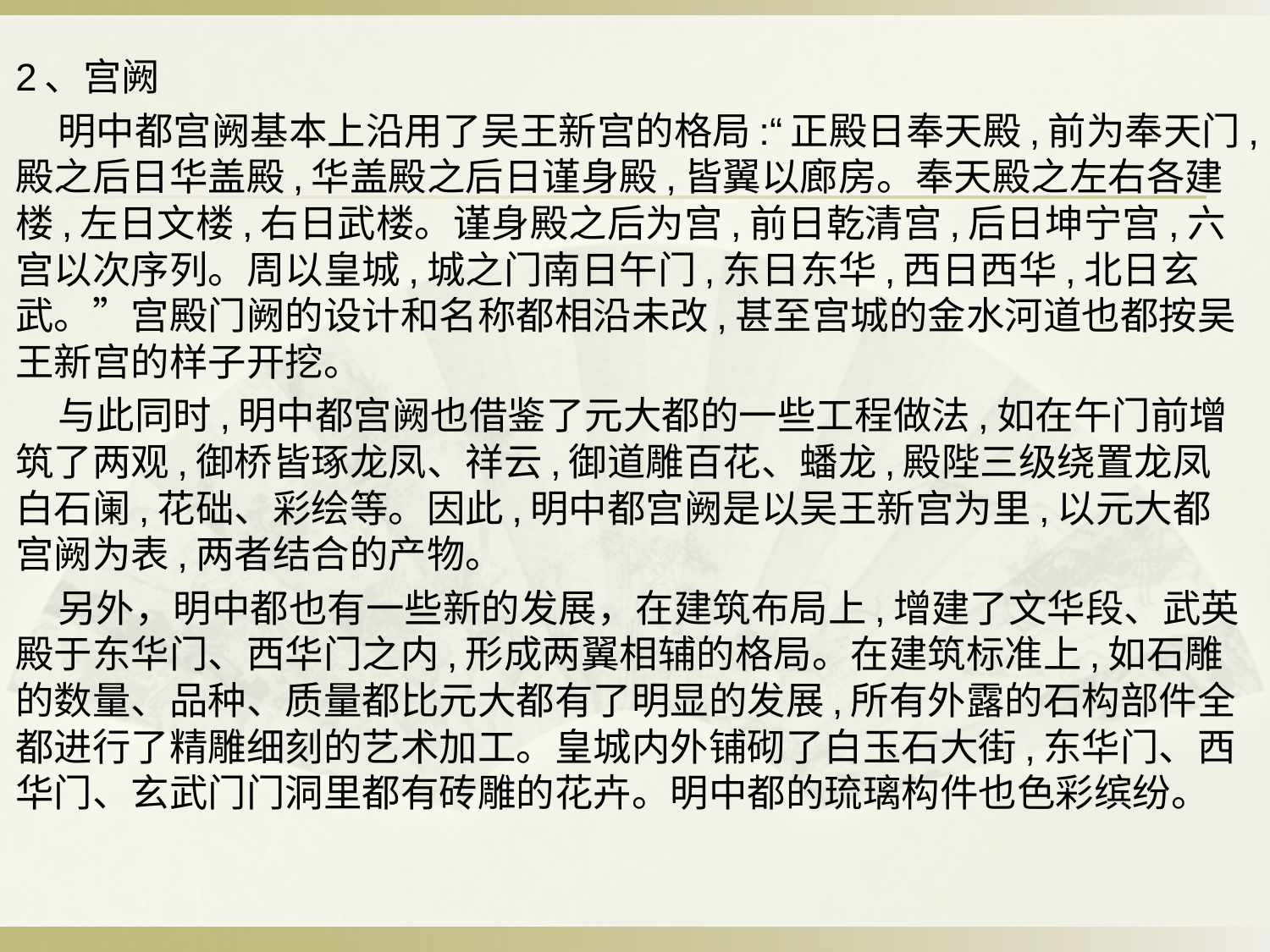

2、宫阙
    明中都宫阙基本上沿用了吴王新宫的格局:“正殿日奉天殿,前为奉天门,殿之后日华盖殿,华盖殿之后日谨身殿,皆翼以廊房。奉天殿之左右各建楼,左日文楼,右日武楼。谨身殿之后为宫,前日乾清宫,后日坤宁宫,六宫以次序列。周以皇城,城之门南日午门,东日东华,西日西华,北日玄武。”宫殿门阙的设计和名称都相沿未改,甚至宫城的金水河道也都按吴王新宫的样子开挖。
    与此同时,明中都宫阙也借鉴了元大都的一些工程做法,如在午门前增筑了两观,御桥皆琢龙凤、祥云,御道雕百花、蟠龙,殿陛三级绕置龙凤白石阑,花础、彩绘等。因此,明中都宫阙是以吴王新宫为里,以元大都宫阙为表,两者结合的产物。
    另外，明中都也有一些新的发展，在建筑布局上,增建了文华段、武英殿于东华门、西华门之内,形成两翼相辅的格局。在建筑标准上,如石雕的数量、品种、质量都比元大都有了明显的发展,所有外露的石构部件全都进行了精雕细刻的艺术加工。皇城内外铺砌了白玉石大街,东华门、西华门、玄武门门洞里都有砖雕的花卉。明中都的琉璃构件也色彩缤纷。